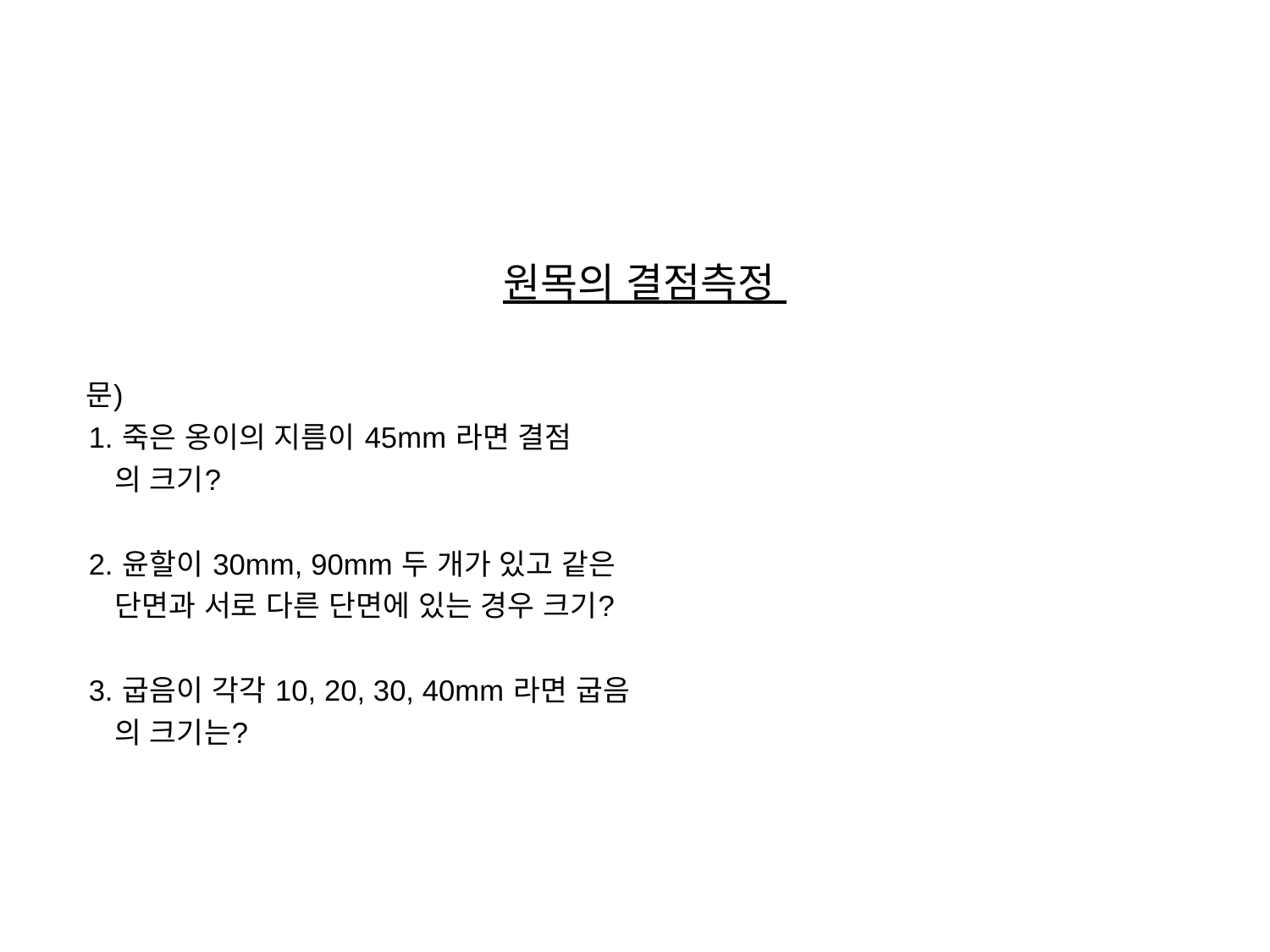

원목의 결점측정

  문)
  1. 죽은 옹이의 지름이 45mm 라면 결점
     의 크기?

  2. 윤할이 30mm, 90mm 두 개가 있고 같은
     단면과 서로 다른 단면에 있는 경우 크기?

  3. 굽음이 각각 10, 20, 30, 40mm 라면 굽음
     의 크기는?